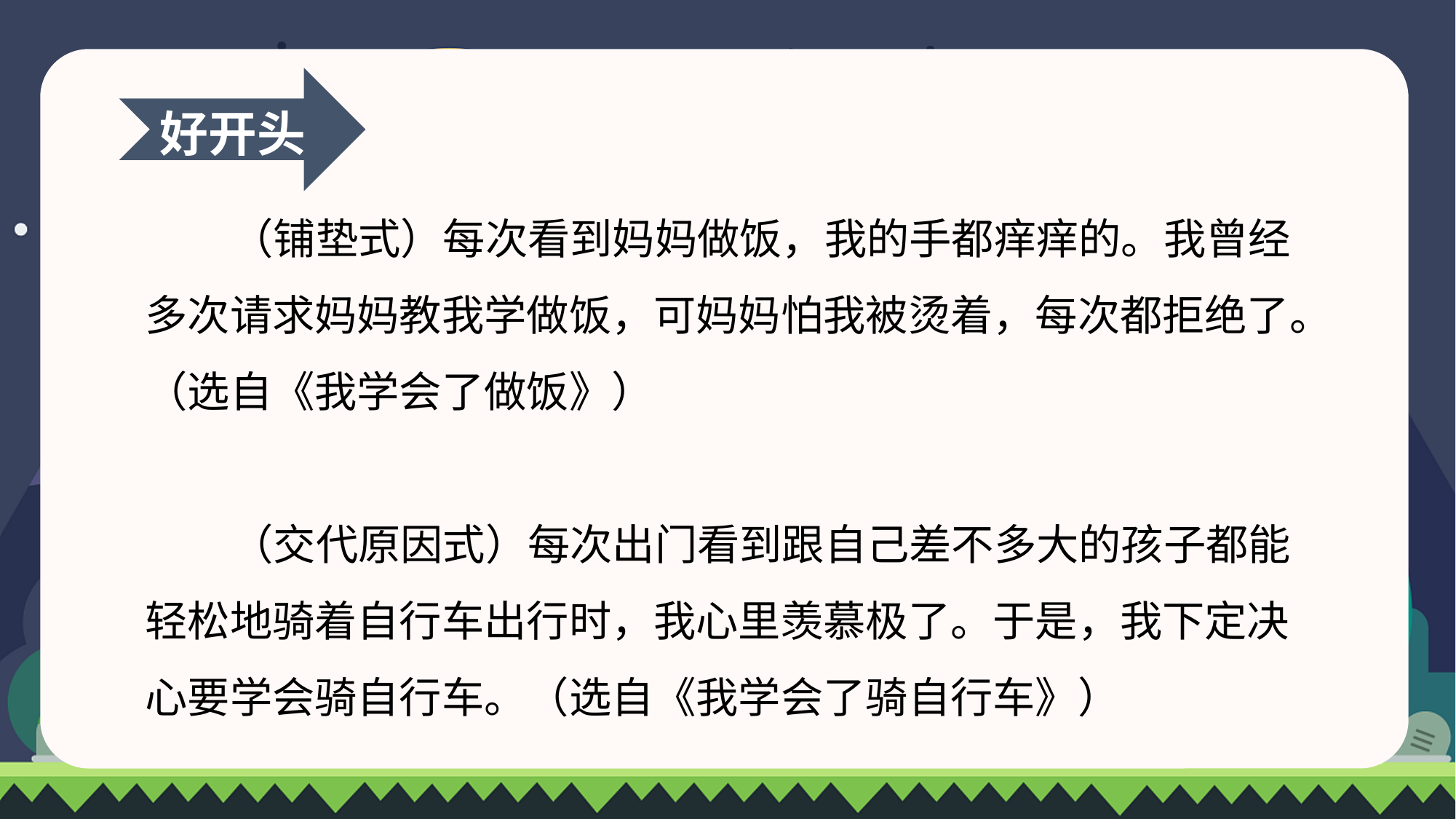

好开头
（铺垫式）每次看到妈妈做饭，我的手都痒痒的。我曾经多次请求妈妈教我学做饭，可妈妈怕我被烫着，每次都拒绝了。（选自《我学会了做饭》）

（交代原因式）每次出门看到跟自己差不多大的孩子都能轻松地骑着自行车出行时，我心里羡慕极了。于是，我下定决心要学会骑自行车。（选自《我学会了骑自行车》）